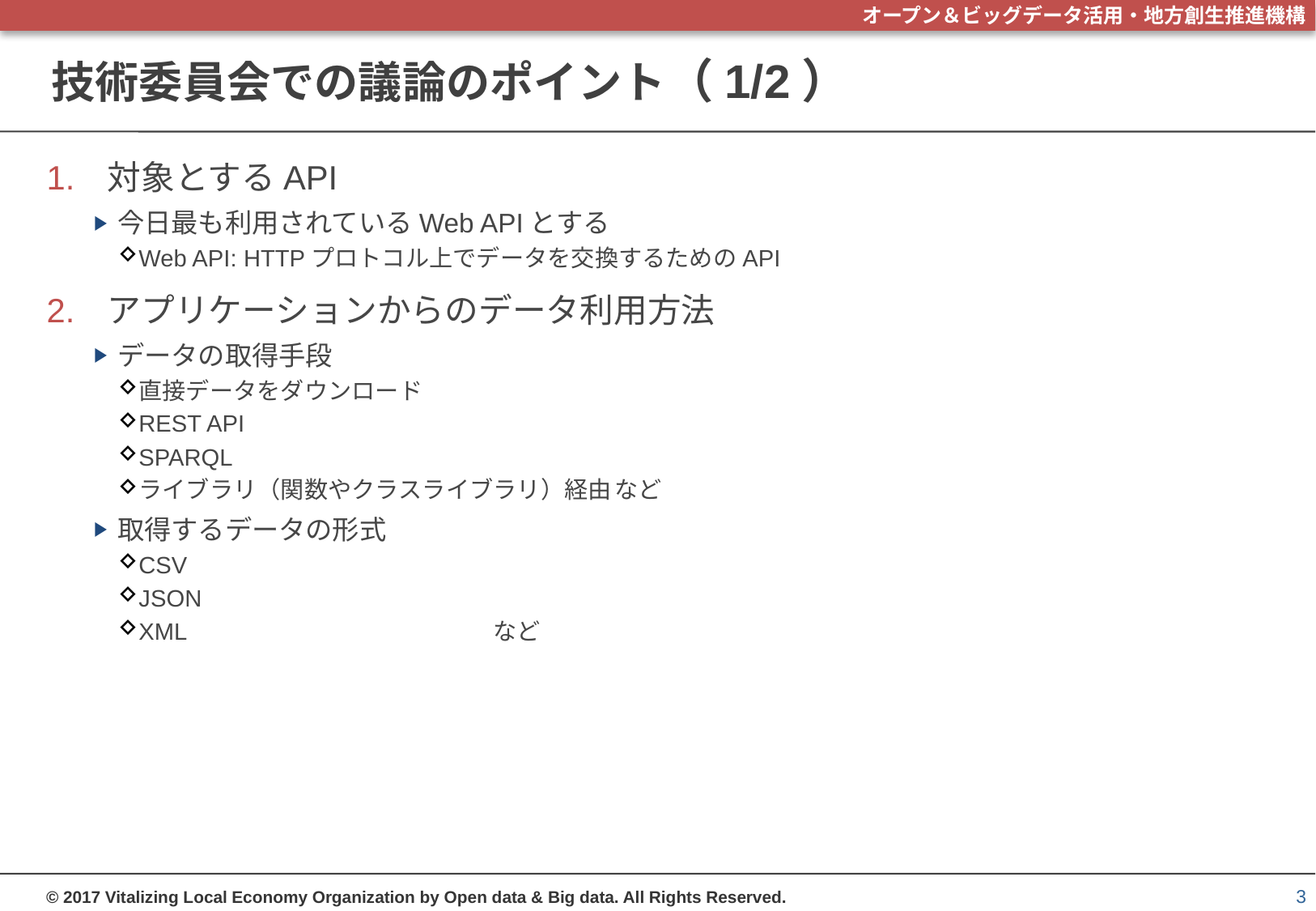

# 技術委員会での議論のポイント（1/2）
対象とするAPI
今日最も利用されているWeb APIとする
Web API: HTTPプロトコル上でデータを交換するためのAPI
アプリケーションからのデータ利用方法
データの取得手段
直接データをダウンロード
REST API
SPARQL
ライブラリ（関数やクラスライブラリ）経由	など
取得するデータの形式
CSV
JSON
XML				など
3